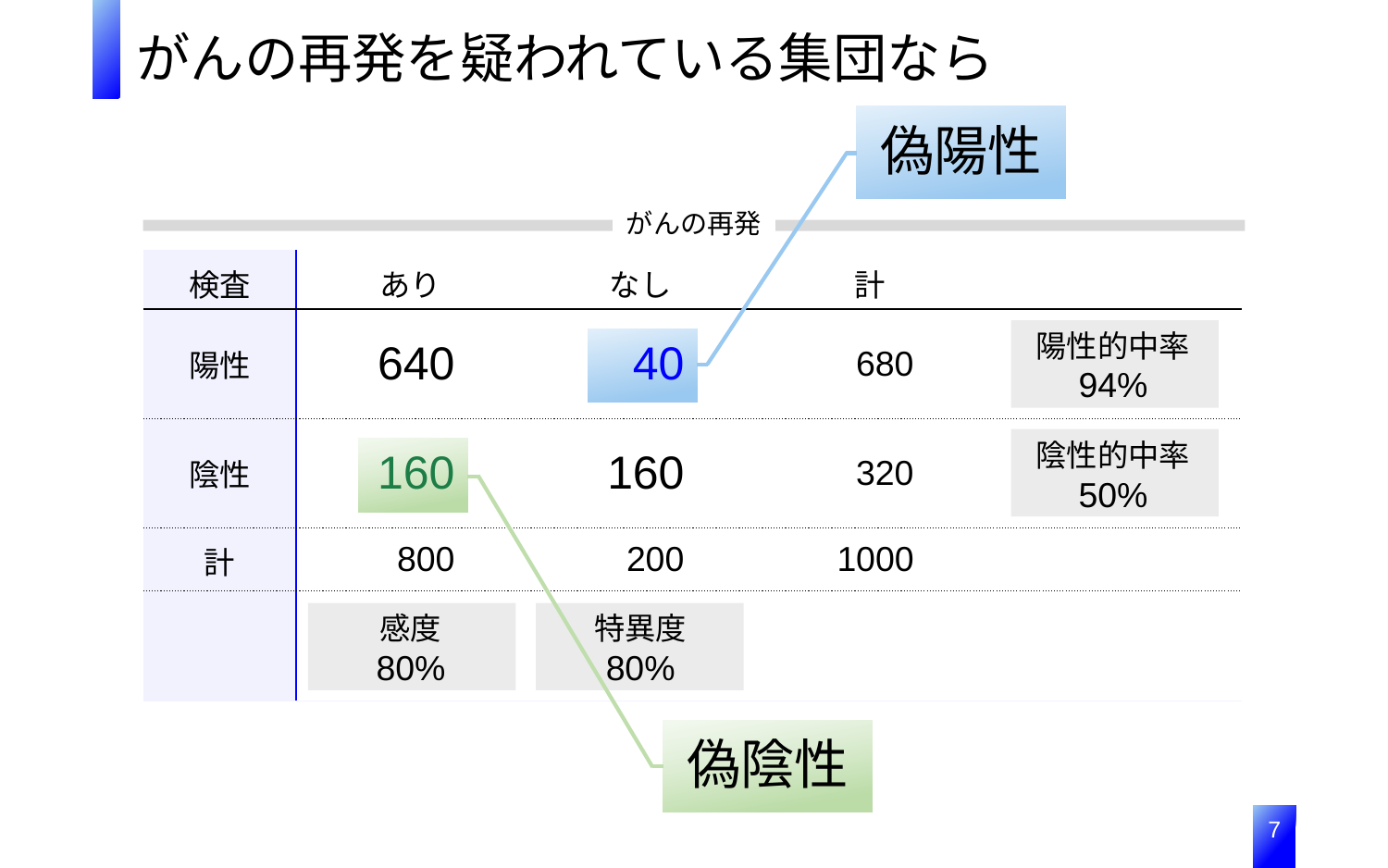

がんの再発を疑われている集団なら

偽陽性
がんの再発

| 検査 | あり | なし | 計 |  |
| --- | --- | --- | --- | --- |
| 陽性 | 640 | 40 | 680 | 陽性的中率 94% |
| 陰性 | 160 | 160 | 320 | 陰性的中率 50% |
| 計 | 800 | 200 | 1000 |  |
|  | 感度 80% | 特異度 80% |  |  |

偽陰性